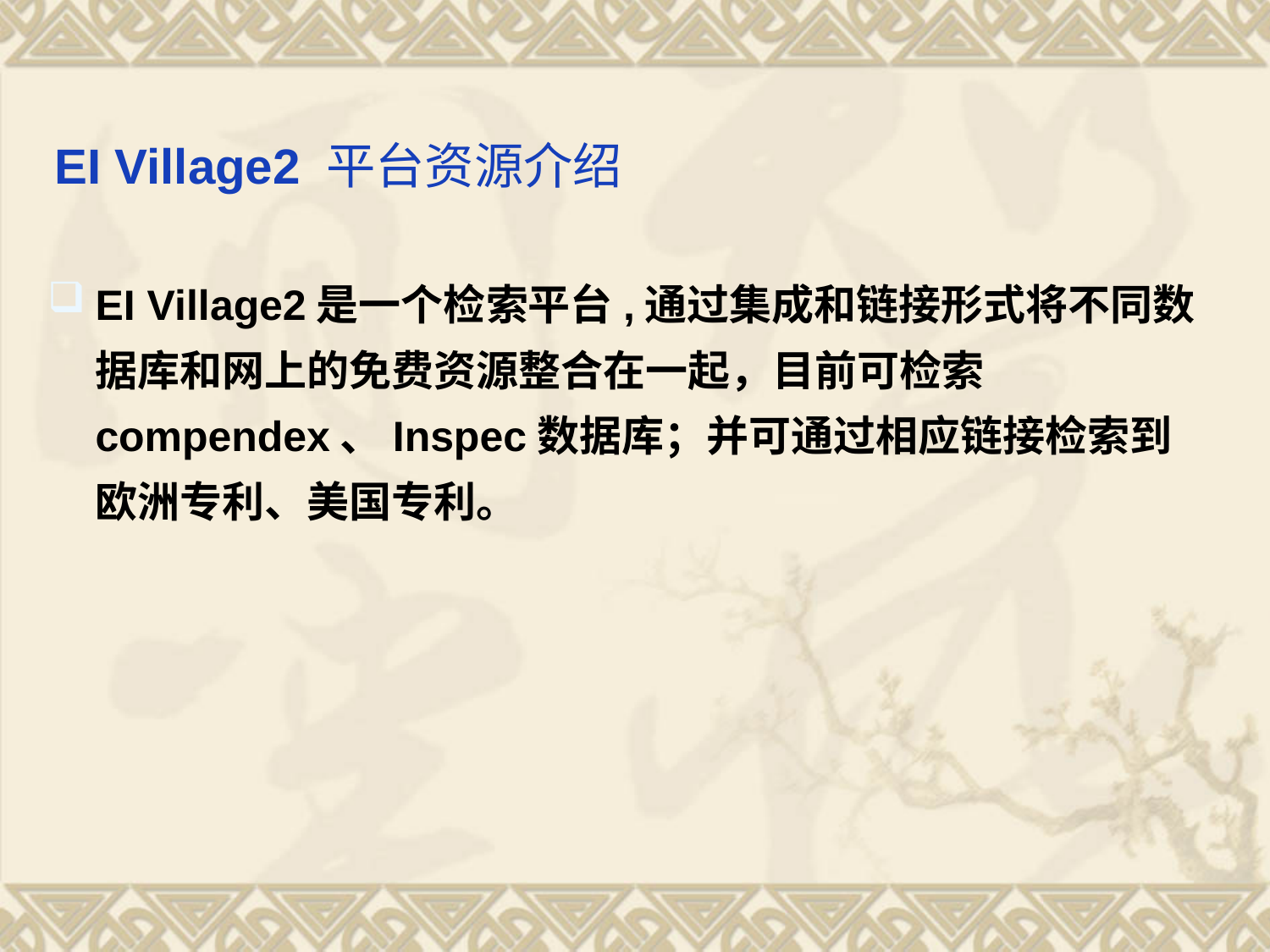

# EI Village2 平台资源介绍
EI Village2是一个检索平台,通过集成和链接形式将不同数据库和网上的免费资源整合在一起，目前可检索compendex、Inspec数据库；并可通过相应链接检索到欧洲专利、美国专利。